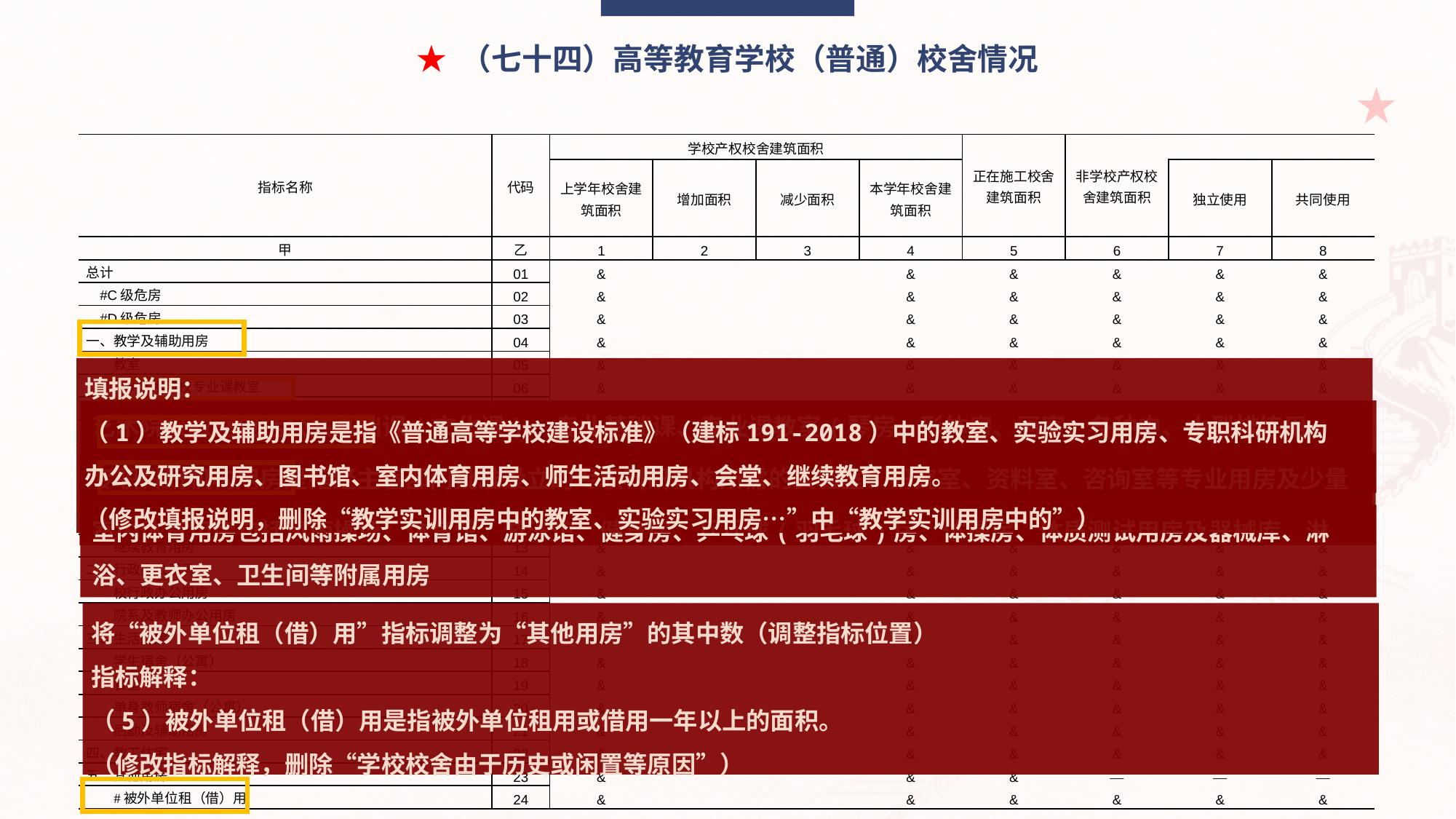

★ （七十四）高等教育学校（普通）校舍情况
| 指标名称 | 代码 | 学校产权校舍建筑面积 |  |  |  | 正在施工校舍建筑面积 | 非学校产权校舍建筑面积 |  |  |
| --- | --- | --- | --- | --- | --- | --- | --- | --- | --- |
|  |  | 上学年校舍建筑面积 | 增加面积 | 减少面积 | 本学年校舍建筑面积 |  |  | 独立使用 | 共同使用 |
| 甲 | 乙 | 1 | 2 | 3 | 4 | 5 | 6 | 7 | 8 |
| 总计 | 01 | & |  |  | & | & | & | & | & |
| #C级危房 | 02 | & |  |  | & | & | & | & | & |
| #D级危房 | 03 | & |  |  | & | & | & | & | & |
| 一、教学及辅助用房 | 04 | & |  |  | & | & | & | & | & |
| 教室 | 05 | & |  |  | & | & | & | & | & |
| #艺术院校专业课教室 | 06 | & |  |  | & | & | & | & | & |
| 实验实习用房 | 07 | & |  |  | & | & | & | & | & |
| 专职科研机构办公及研究用房 | 08 | & |  |  | & | & | & | & | & |
| 图书馆 | 09 | & |  |  | & | & | & | & | & |
| 室内体育用房 | 10 | & |  |  | & | & | & | & | & |
| 师生活动用房 | 11 | & |  |  | & | & | & | & | & |
| 会堂 | 12 | & |  |  | & | & | & | & | & |
| 继续教育用房 | 13 | & |  |  | & | & | & | & | & |
| 二、行政办公用房 | 14 | & |  |  | & | & | & | & | & |
| 校行政办公用房 | 15 | & |  |  | & | & | & | & | & |
| 院系及教师办公用房 | 16 | & |  |  | & | & | & | & | & |
| 三、生活用房 | 17 | & |  |  | & | & | & | & | & |
| 学生宿舍（公寓） | 18 | & |  |  | & | & | & | & | & |
| 食堂 | 19 | & |  |  | & | & | & | & | & |
| 单身教师宿舍（公寓） | 20 | & |  |  | & | & | & | & | & |
| 后勤及辅助用房 | 21 | & |  |  | & | & | & | & | & |
| 四、教工住宅 | 22 | & |  |  | & | & | & | & | & |
| 五、其他用房 | 23 | & |  |  | & | & | — | — | — |
| #被外单位租（借）用 | 24 | & |  |  | & | & | & | & | & |

填报说明：
（1）教学及辅助用房是指《普通高等学校建设标准》（建标191-2018）中的教室、实验实习用房、专职科研机构办公及研究用房、图书馆、室内体育用房、师生活动用房、会堂、继续教育用房。
（修改填报说明，删除“教学实训用房中的教室、实验实习用房…”中“教学实训用房中的”）

艺术院校教室包括公共基础课(文化课)、专业基础课、专业课教室(琴房、形体房、画室、各种中、小型排练用房)及附属用房等

专职科研机构用房是指经主管部门批准设立的专职科研机构所需的实验室、研究室、资料室、咨询室等专业用房及少量配套的办公室、会议室、值班室等

室内体育用房包括风雨操场、体育馆、游泳馆、健身房、乒乓球(羽毛球)房、体操房、体质测试用房及器械库、淋浴、更衣室、卫生间等附属用房

将“被外单位租（借）用”指标调整为“其他用房”的其中数（调整指标位置）
指标解释：
（5）被外单位租（借）用是指被外单位租用或借用一年以上的面积。
（修改指标解释，删除“学校校舍由于历史或闲置等原因”）